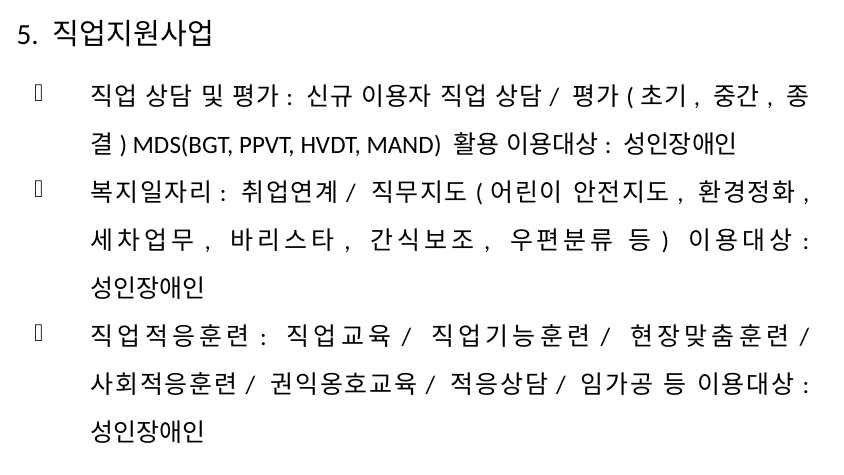

# 5. 직업지원사업
직업 상담 및 평가: 신규 이용자 직업 상담/ 평가(초기, 중간, 종결) MDS(BGT, PPVT, HVDT, MAND) 활용 이용대상: 성인장애인
복지일자리: 취업연계/ 직무지도(어린이 안전지도, 환경정화, 세차업무, 바리스타, 간식보조, 우편분류 등) 이용대상: 성인장애인
직업적응훈련: 직업교육/ 직업기능훈련/ 현장맞춤훈련/ 사회적응훈련/ 권익옹호교육/ 적응상담/ 임가공 등 이용대상: 성인장애인